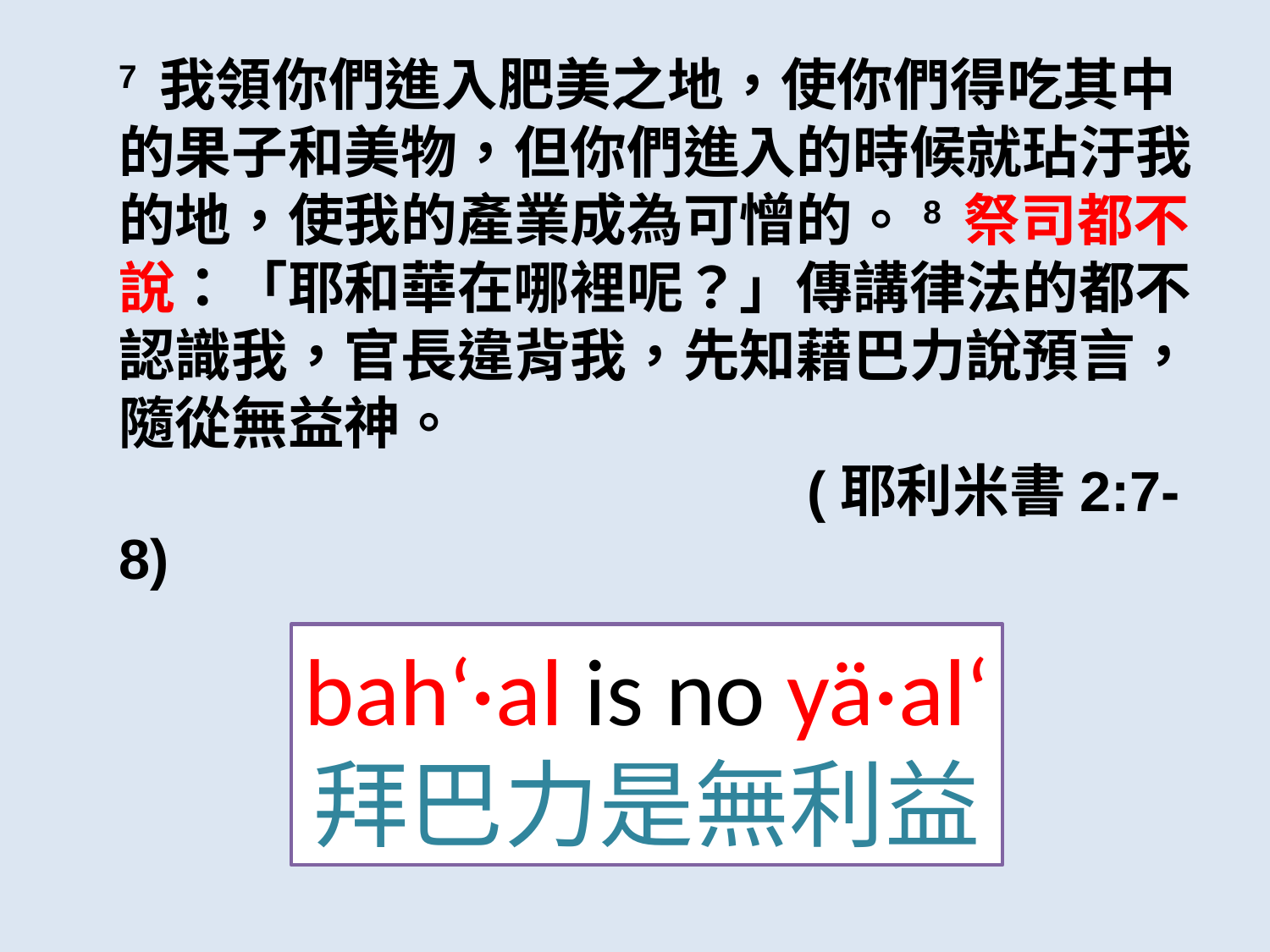

7 我領你們進入肥美之地，使你們得吃其中的果子和美物，但你們進入的時候就玷汙我的地，使我的產業成為可憎的。8 祭司都不說：「耶和華在哪裡呢？」傳講律法的都不認識我，官長違背我，先知藉巴力說預言，隨從無益神。
                                            (耶利米書2:7-8)
bah‘·al is no yä·al‘
拜巴力是無利益